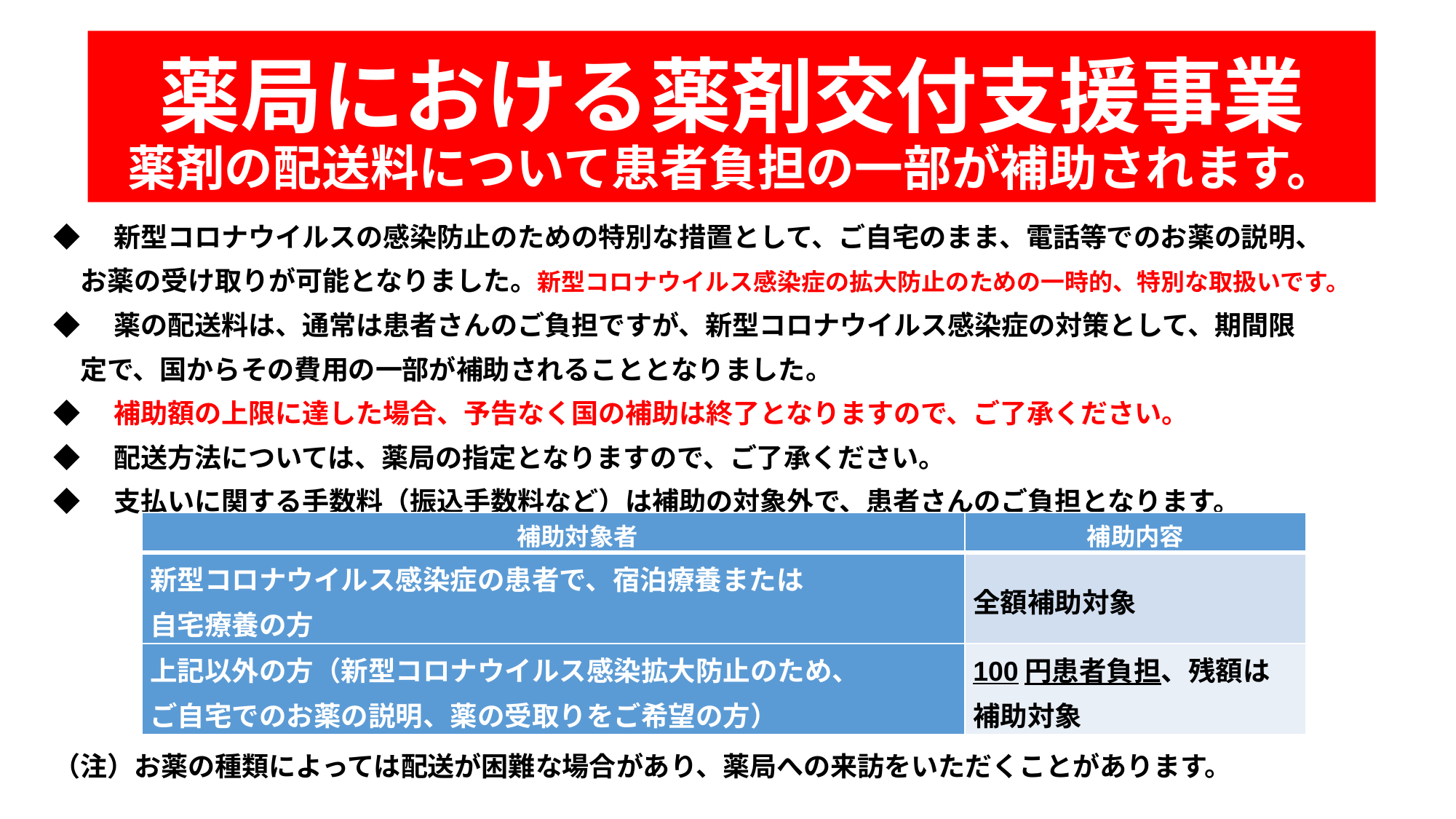

# 薬局における薬剤交付支援事業 薬剤の配送料について患者負担の一部が補助されます。
◆　新型コロナウイルスの感染防止のための特別な措置として、ご自宅のまま、電話等でのお薬の説明、
　お薬の受け取りが可能となりました。新型コロナウイルス感染症の拡大防止のための一時的、特別な取扱いです。
◆　薬の配送料は、通常は患者さんのご負担ですが、新型コロナウイルス感染症の対策として、期間限
　定で、国からその費用の一部が補助されることとなりました。
◆　補助額の上限に達した場合、予告なく国の補助は終了となりますので、ご了承ください。
◆　配送方法については、薬局の指定となりますので、ご了承ください。
◆　支払いに関する手数料（振込手数料など）は補助の対象外で、患者さんのご負担となります。

（注）お薬の種類によっては配送が困難な場合があり、薬局への来訪をいただくことがあります。

| 補助対象者 | 補助内容 |
| --- | --- |
| 新型コロナウイルス感染症の患者で、宿泊療養または 自宅療養の方 | 全額補助対象 |
| 上記以外の方（新型コロナウイルス感染拡大防止のため、 ご自宅でのお薬の説明、薬の受取りをご希望の方） | 100円患者負担、残額は 補助対象 |